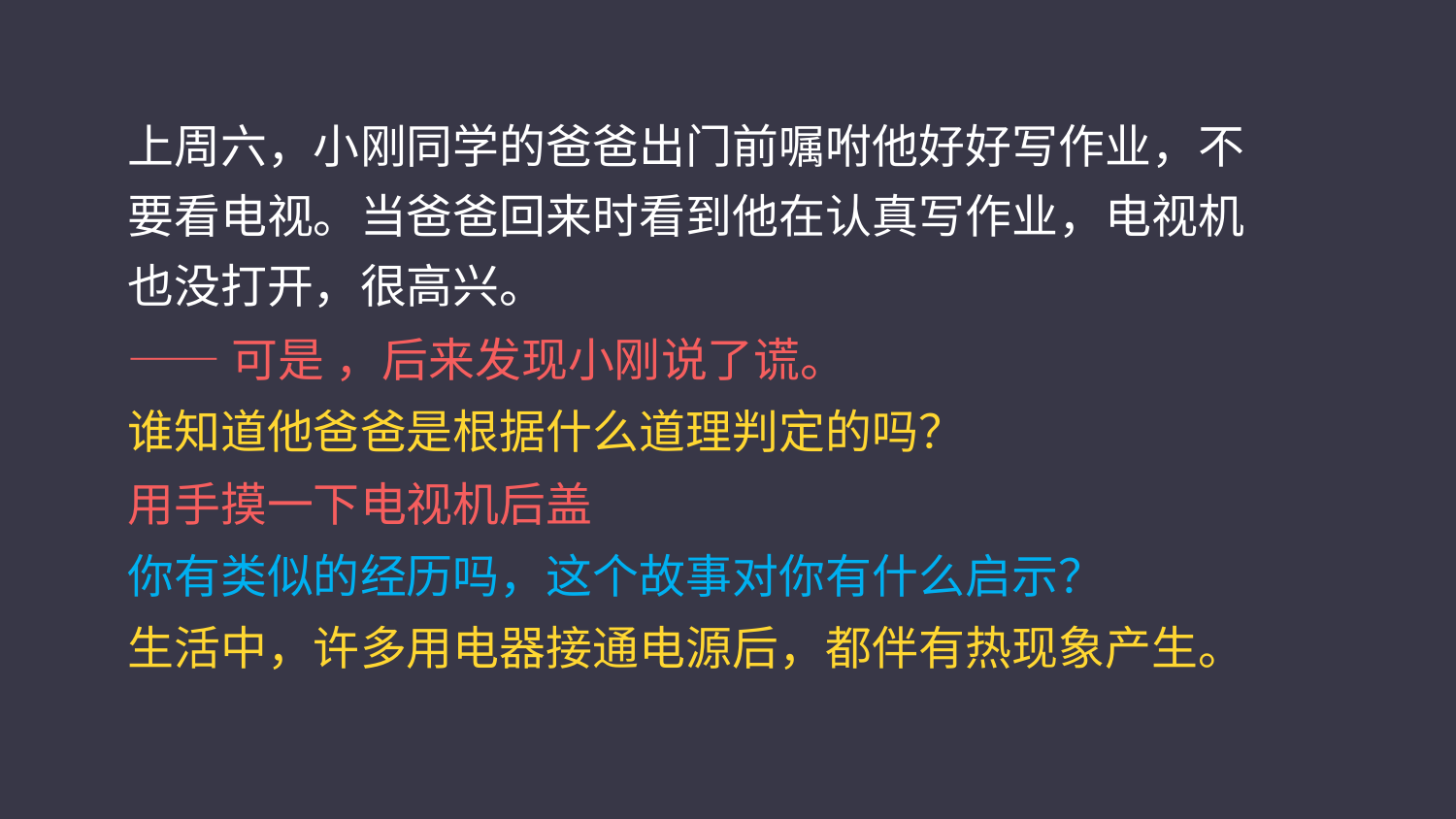

上周六，小刚同学的爸爸出门前嘱咐他好好写作业，不要看电视。当爸爸回来时看到他在认真写作业，电视机也没打开，很高兴。
——可是 ，后来发现小刚说了谎。
谁知道他爸爸是根据什么道理判定的吗？
用手摸一下电视机后盖
你有类似的经历吗，这个故事对你有什么启示？
生活中，许多用电器接通电源后，都伴有热现象产生。